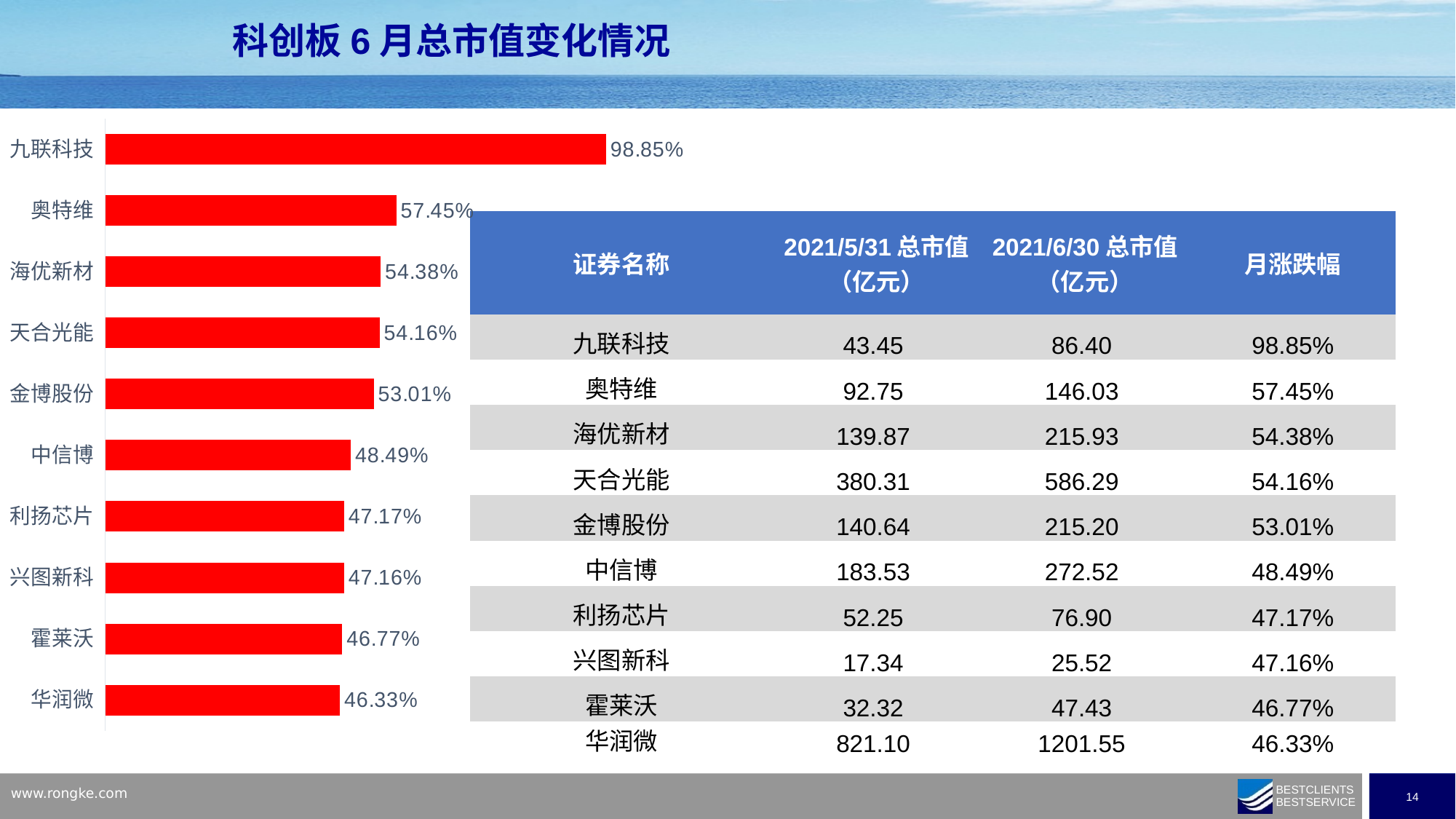

科创板6月总市值变化情况

### Chart

| Category |  |
|---|---|
| 九联科技 | 0.9884925201380899 |
| 奥特维 | 0.574468085106383 |
| 海优新材 | 0.5438216433911665 |
| 天合光能 | 0.5415985533910352 |
| 金博股份 | 0.5301478953356087 |
| 中信博 | 0.48487805675428297 |
| 利扬芯片 | 0.47167915674732264 |
| 兴图新科 | 0.4715574214830278 |
| 霍莱沃 | 0.4676588437321123 |
| 华润微 | 0.4633441038824764 |
| 证券名称 | 2021/5/31总市值（亿元） | 2021/6/30总市值（亿元） | 月涨跌幅 |
| --- | --- | --- | --- |
| 九联科技 | 43.45 | 86.40 | 98.85% |
| 奥特维 | 92.75 | 146.03 | 57.45% |
| 海优新材 | 139.87 | 215.93 | 54.38% |
| 天合光能 | 380.31 | 586.29 | 54.16% |
| 金博股份 | 140.64 | 215.20 | 53.01% |
| 中信博 | 183.53 | 272.52 | 48.49% |
| 利扬芯片 | 52.25 | 76.90 | 47.17% |
| 兴图新科 | 17.34 | 25.52 | 47.16% |
| 霍莱沃 | 32.32 | 47.43 | 46.77% |
| 华润微 | 821.10 | 1201.55 | 46.33% |